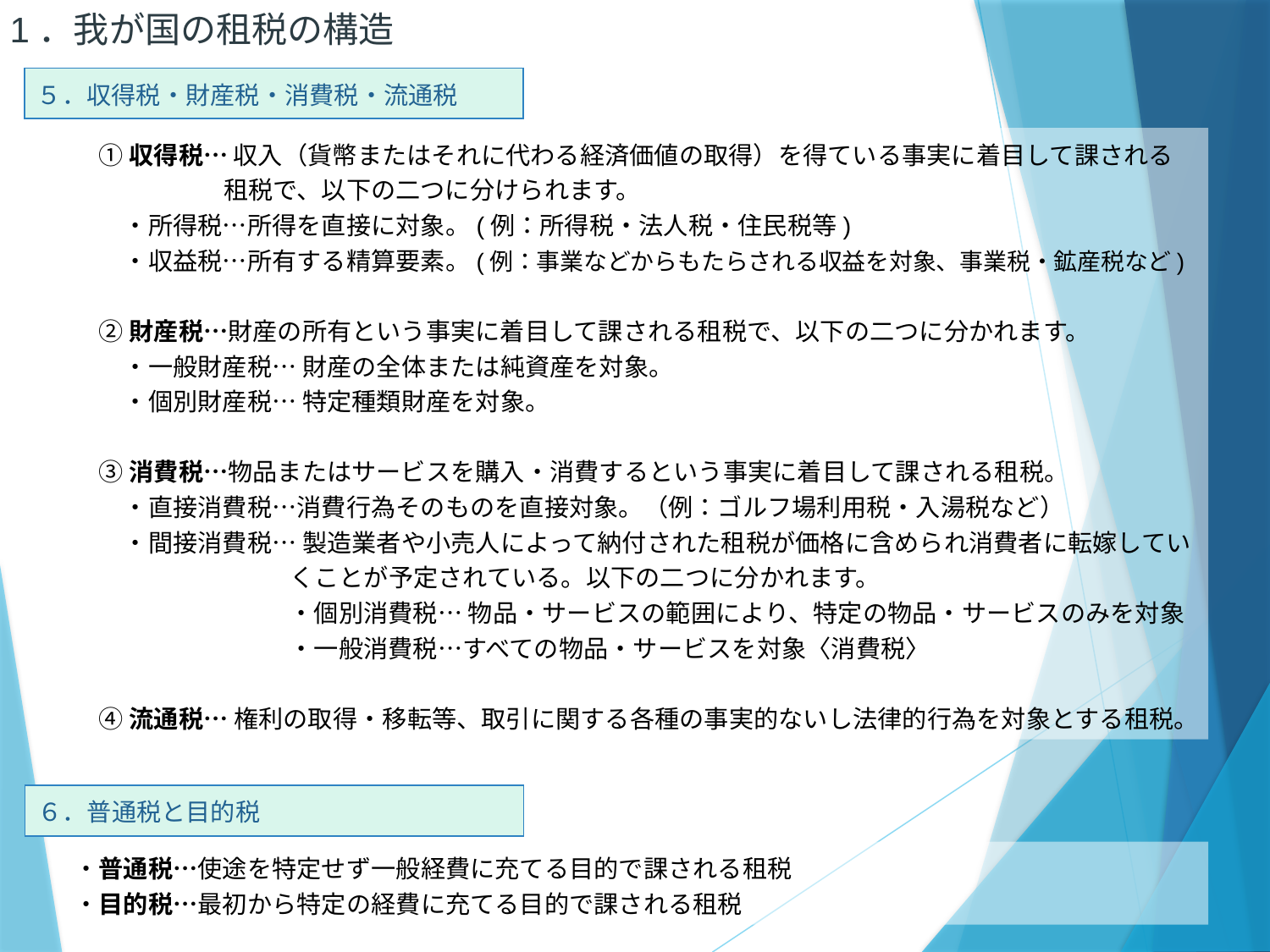

1．我が国の租税の構造
| ５．収得税・財産税・消費税・流通税 |
| --- |
　① 収得税… 収入（貨幣またはそれに代わる経済価値の取得）を得ている事実に着目して課される租税で、以下の二つに分けられます。
　　・所得税…所得を直接に対象。(例：所得税・法人税・住民税等)
　　・収益税…所有する精算要素。(例：事業などからもたらされる収益を対象、事業税・鉱産税など)

　② 財産税…財産の所有という事実に着目して課される租税で、以下の二つに分かれます。
　　・一般財産税… 財産の全体または純資産を対象。
　　・個別財産税… 特定種類財産を対象。

　③ 消費税…物品またはサービスを購入・消費するという事実に着目して課される租税。
　　・直接消費税…消費行為そのものを直接対象。（例：ゴルフ場利用税・入湯税など）
　　・間接消費税… 製造業者や小売人によって納付された租税が価格に含められ消費者に転嫁していくことが予定されている。以下の二つに分かれます。
・個別消費税… 物品・サービスの範囲により、特定の物品・サービスのみを対象
・一般消費税…すべての物品・サービスを対象〈消費税〉

　④ 流通税… 権利の取得・移転等、取引に関する各種の事実的ないし法律的行為を対象とする租税。
| ６．普通税と目的税 |
| --- |
・普通税…使途を特定せず一般経費に充てる目的で課される租税
・目的税…最初から特定の経費に充てる目的で課される租税